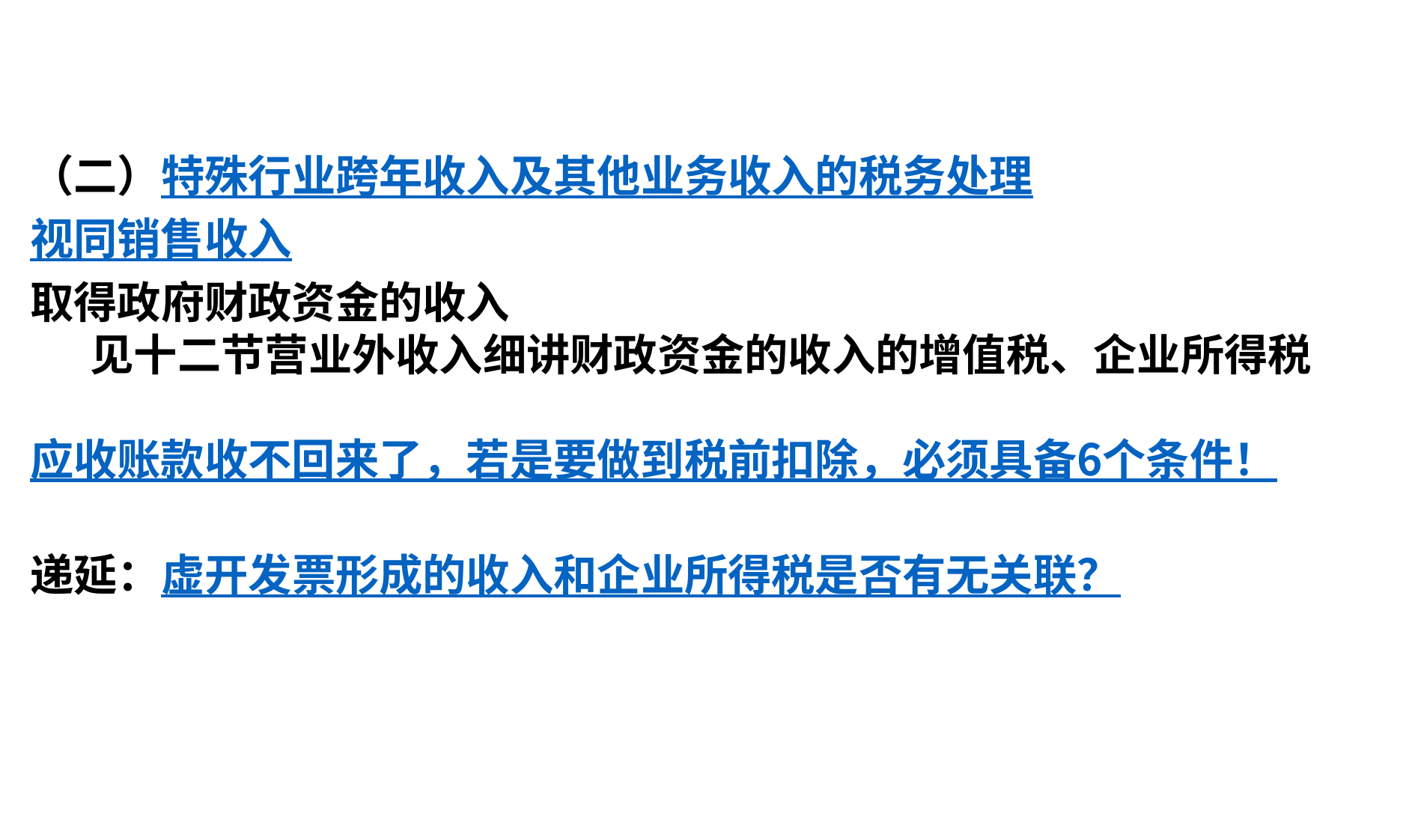

（二）特殊行业跨年收入及其他业务收入的税务处理
视同销售收入
取得政府财政资金的收入
     见十二节营业外收入细讲财政资金的收入的增值税、企业所得税

应收账款收不回来了，若是要做到税前扣除，必须具备6个条件！

递延：虚开发票形成的收入和企业所得税是否有无关联？